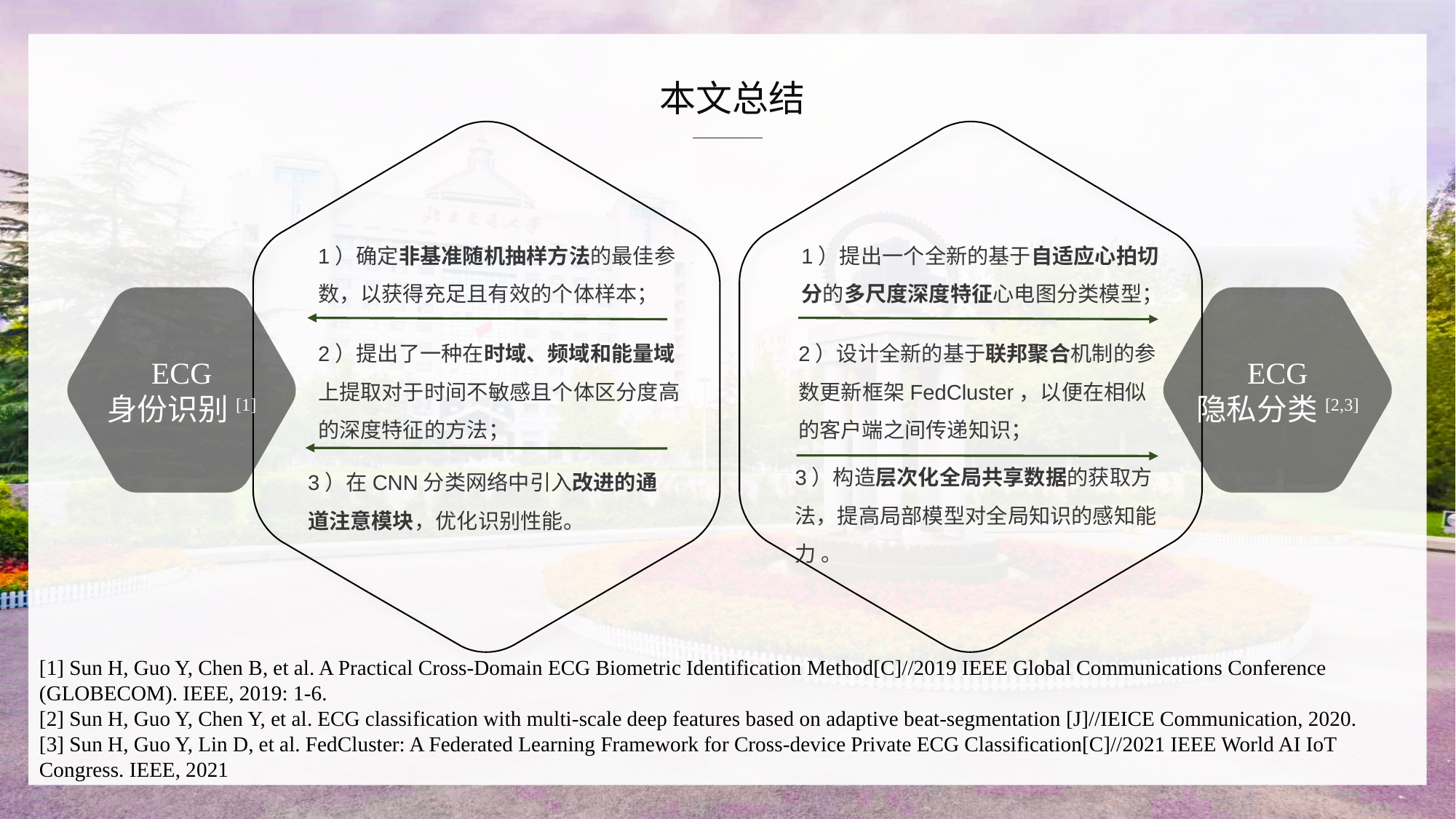

本文总结

1）确定非基准随机抽样方法的最佳参数，以获得充足且有效的个体样本；
1）提出一个全新的基于自适应心拍切分的多尺度深度特征心电图分类模型；
ECG
身份识别[1]
ECG
隐私分类[2,3]

2）提出了一种在时域、频域和能量域上提取对于时间不敏感且个体区分度高的深度特征的方法；
2）设计全新的基于联邦聚合机制的参数更新框架FedCluster，以便在相似的客户端之间传递知识；
3）构造层次化全局共享数据的获取方法，提高局部模型对全局知识的感知能力 。

3）在CNN分类网络中引入改进的通道注意模块，优化识别性能。

[1] Sun H, Guo Y, Chen B, et al. A Practical Cross-Domain ECG Biometric Identification Method[C]//2019 IEEE Global Communications Conference (GLOBECOM). IEEE, 2019: 1-6.
[2] Sun H, Guo Y, Chen Y, et al. ECG classification with multi-scale deep features based on adaptive beat-segmentation [J]//IEICE Communication, 2020.
[3] Sun H, Guo Y, Lin D, et al. FedCluster: A Federated Learning Framework for Cross-device Private ECG Classification[C]//2021 IEEE World AI IoT Congress. IEEE, 2021